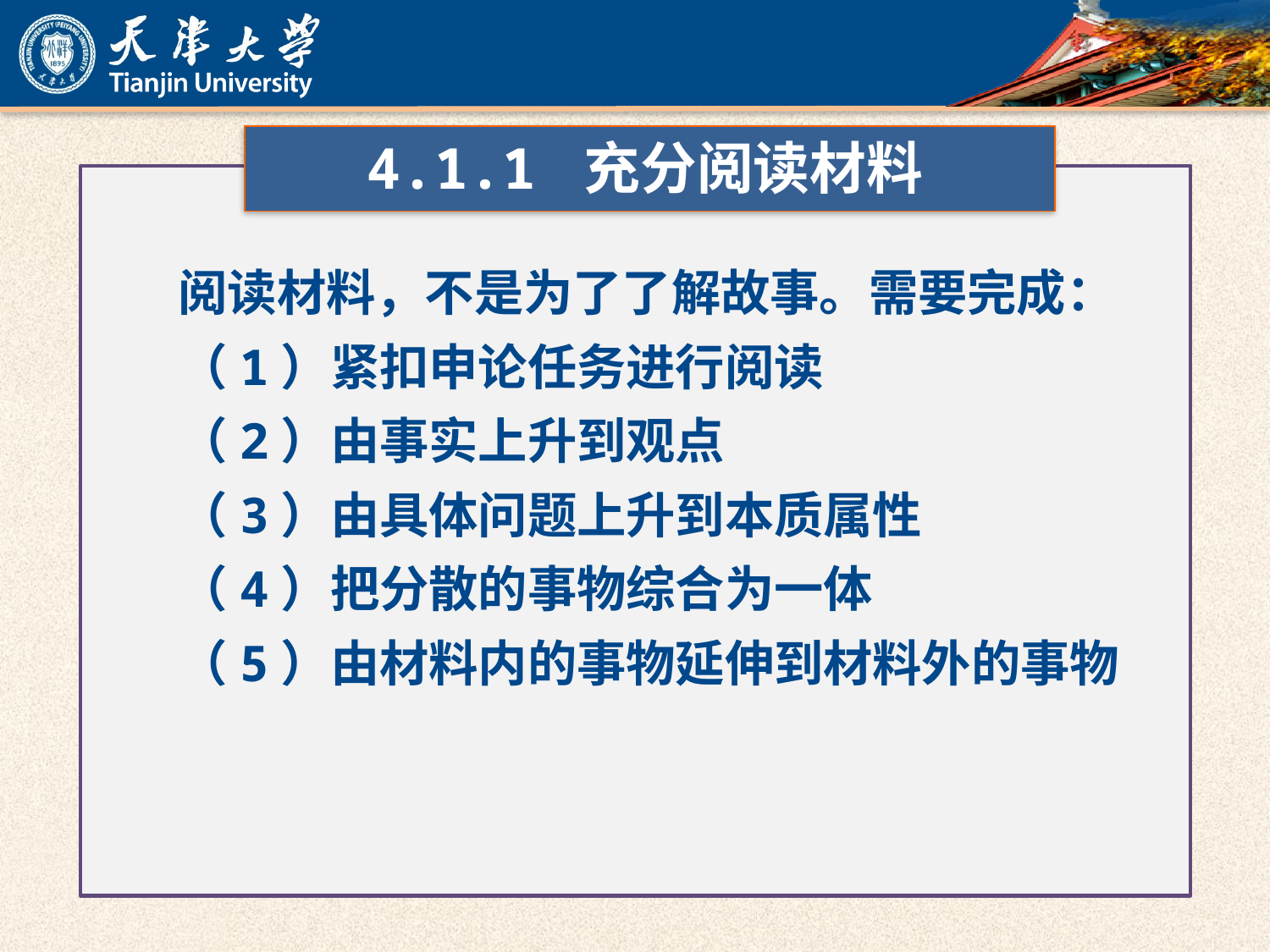

4.1.1 充分阅读材料

阅读材料，不是为了了解故事。需要完成：
（1）紧扣申论任务进行阅读
（2）由事实上升到观点
（3）由具体问题上升到本质属性
（4）把分散的事物综合为一体
（5）由材料内的事物延伸到材料外的事物